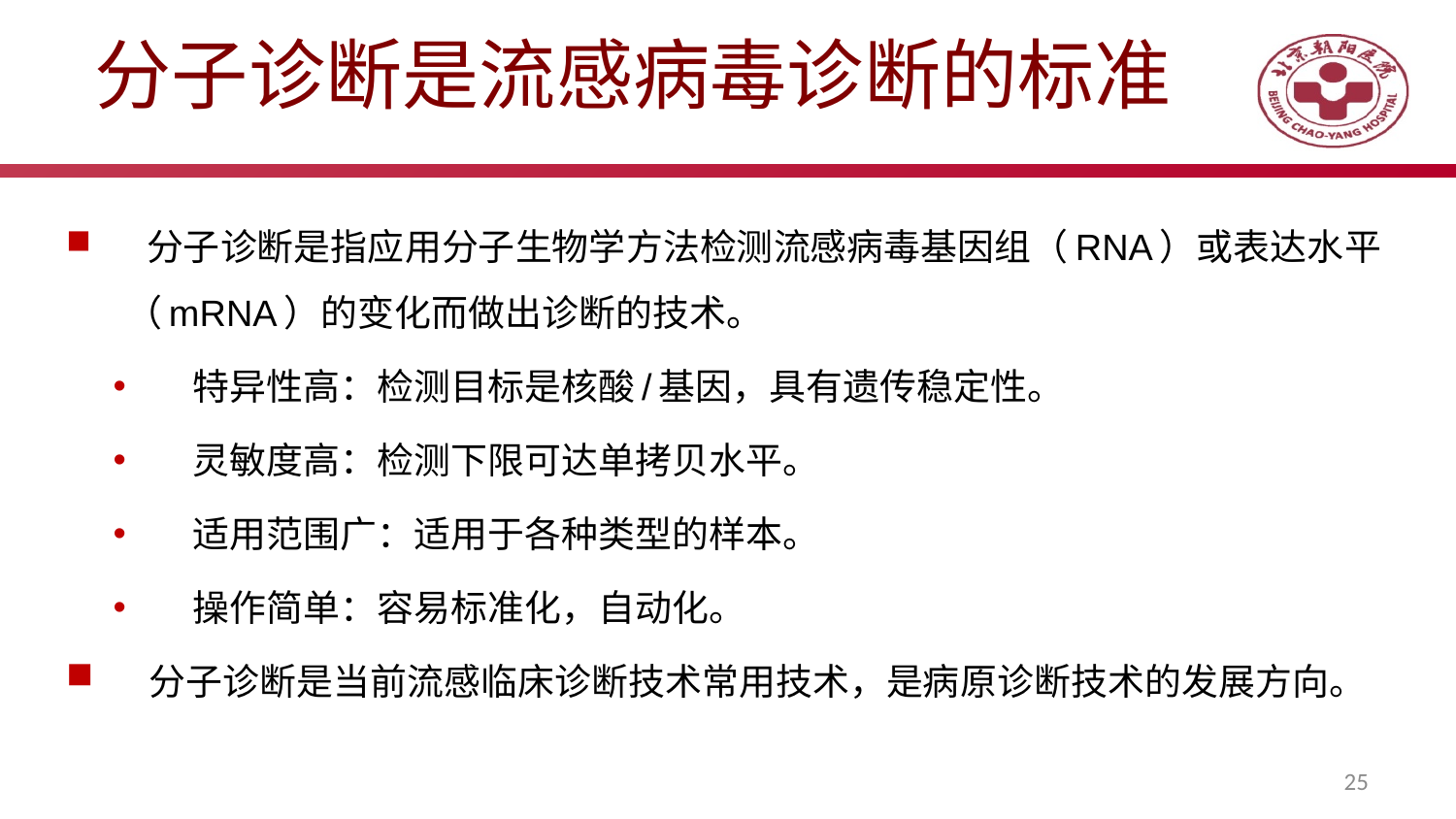

分子诊断是流感病毒诊断的标准
  分子诊断是指应用分子生物学方法检测流感病毒基因组（RNA）或表达水平（mRNA）的变化而做出诊断的技术。
特异性高：检测目标是核酸/基因，具有遗传稳定性。
灵敏度高：检测下限可达单拷贝水平。
适用范围广：适用于各种类型的样本。
操作简单：容易标准化，自动化。
  分子诊断是当前流感临床诊断技术常用技术，是病原诊断技术的发展方向。

25